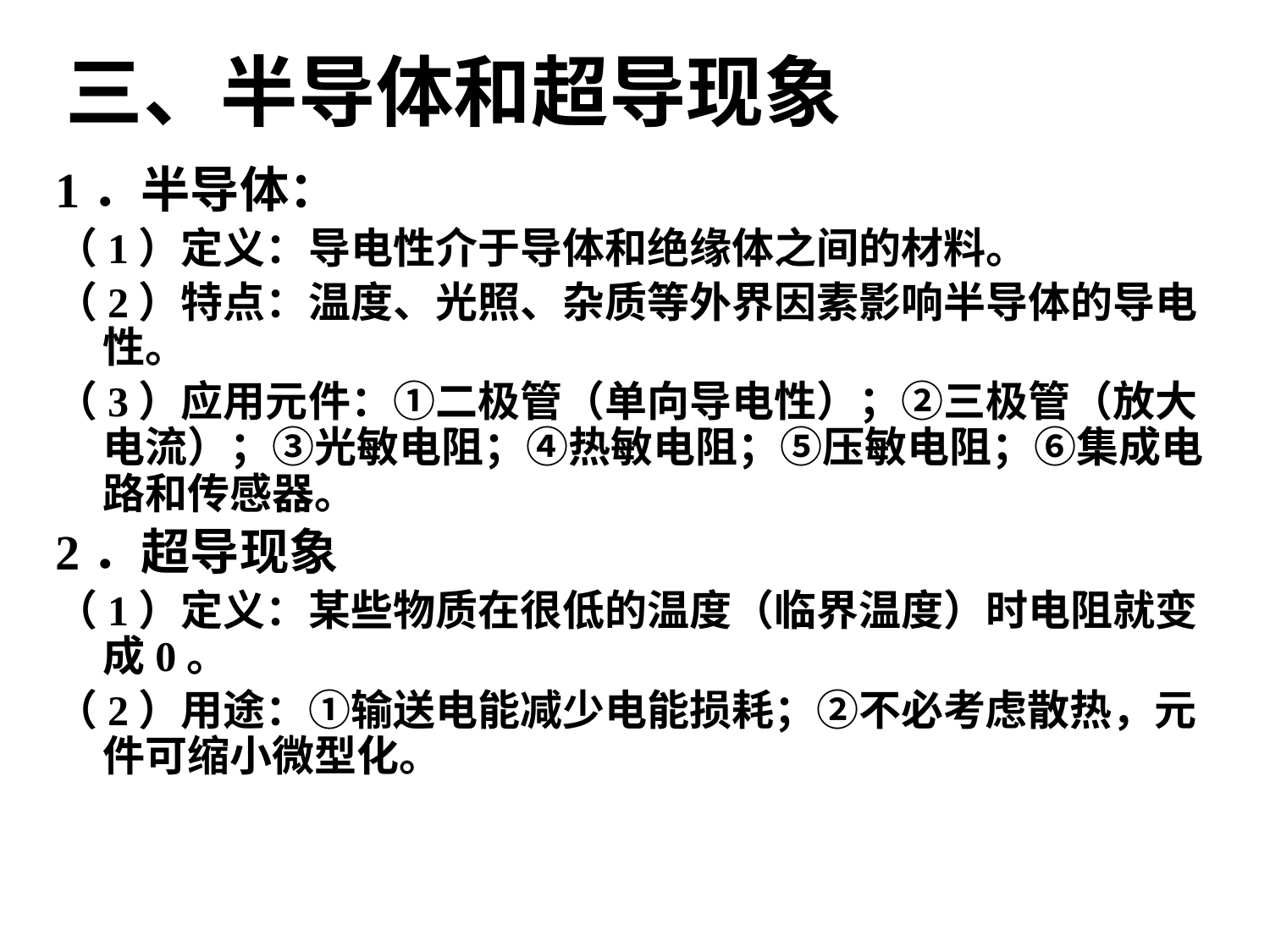

# 三、半导体和超导现象
1．半导体：
（1）定义：导电性介于导体和绝缘体之间的材料。
（2）特点：温度、光照、杂质等外界因素影响半导体的导电性。
（3）应用元件：①二极管（单向导电性）；②三极管（放大电流）；③光敏电阻；④热敏电阻；⑤压敏电阻；⑥集成电路和传感器。
2．超导现象
（1）定义：某些物质在很低的温度（临界温度）时电阻就变成0。
（2）用途：①输送电能减少电能损耗；②不必考虑散热，元件可缩小微型化。